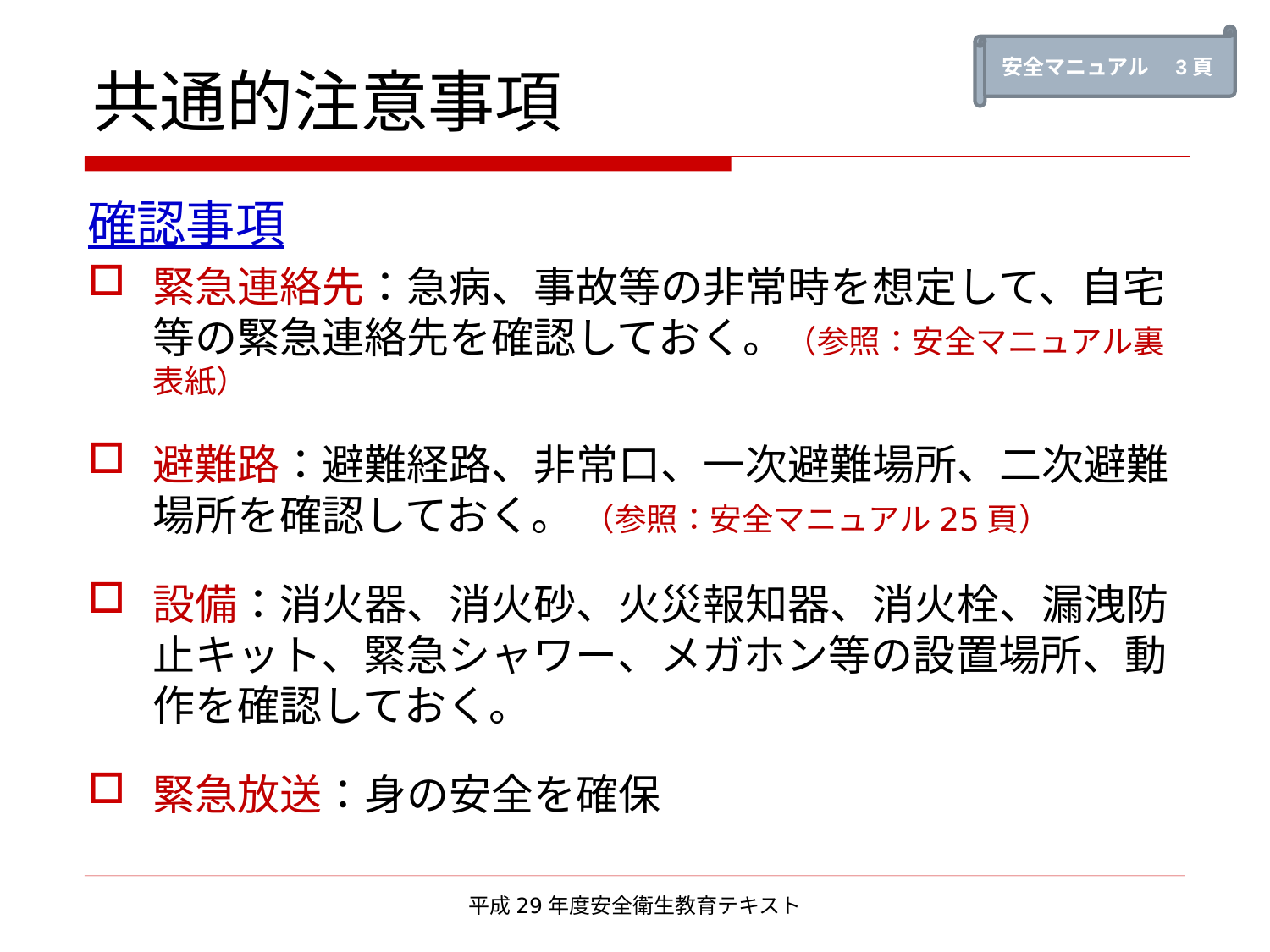

安全マニュアル　3頁
# 共通的注意事項
確認事項
緊急連絡先：急病、事故等の非常時を想定して、自宅等の緊急連絡先を確認しておく。（参照：安全マニュアル裏表紙）

避難路：避難経路、非常口、一次避難場所、二次避難場所を確認しておく。 （参照：安全マニュアル25頁）

設備：消火器、消火砂、火災報知器、消火栓、漏洩防止キット、緊急シャワー、メガホン等の設置場所、動作を確認しておく。

緊急放送：身の安全を確保
平成29年度安全衛生教育テキスト